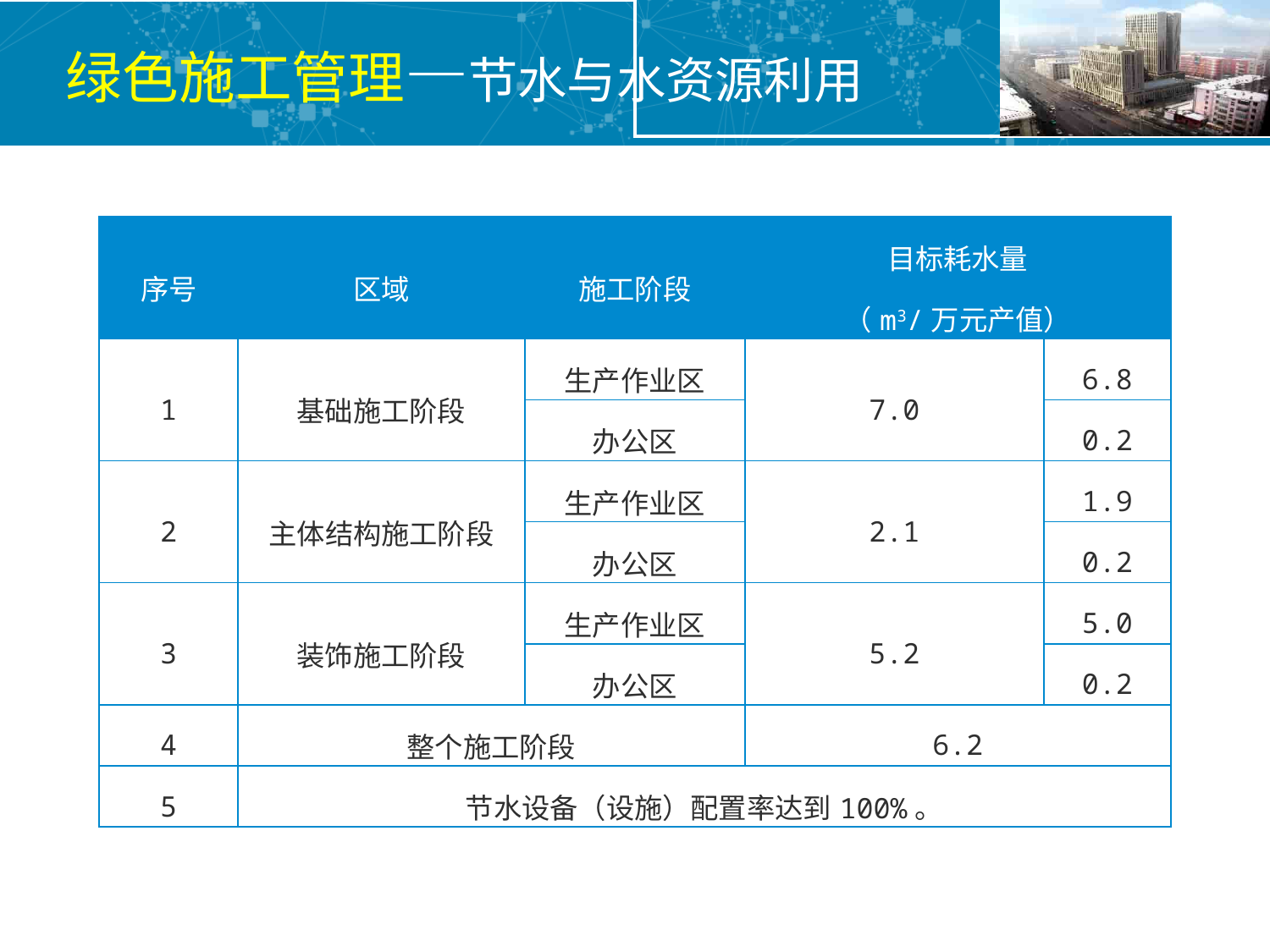

绿色施工管理—节水与水资源利用
| 序号 | 区域 | 施工阶段 | 目标耗水量 （m3/万元产值） |  |
| --- | --- | --- | --- | --- |
| 1 | 基础施工阶段 | 生产作业区 | 7.0 | 6.8 |
|  |  | 办公区 |  | 0.2 |
| 2 | 主体结构施工阶段 | 生产作业区 | 2.1 | 1.9 |
|  |  | 办公区 |  | 0.2 |
| 3 | 装饰施工阶段 | 生产作业区 | 5.2 | 5.0 |
|  |  | 办公区 |  | 0.2 |
| 4 | 整个施工阶段 |  | 6.2 |  |
| 5 | 节水设备（设施）配置率达到100%。 |  |  |  |